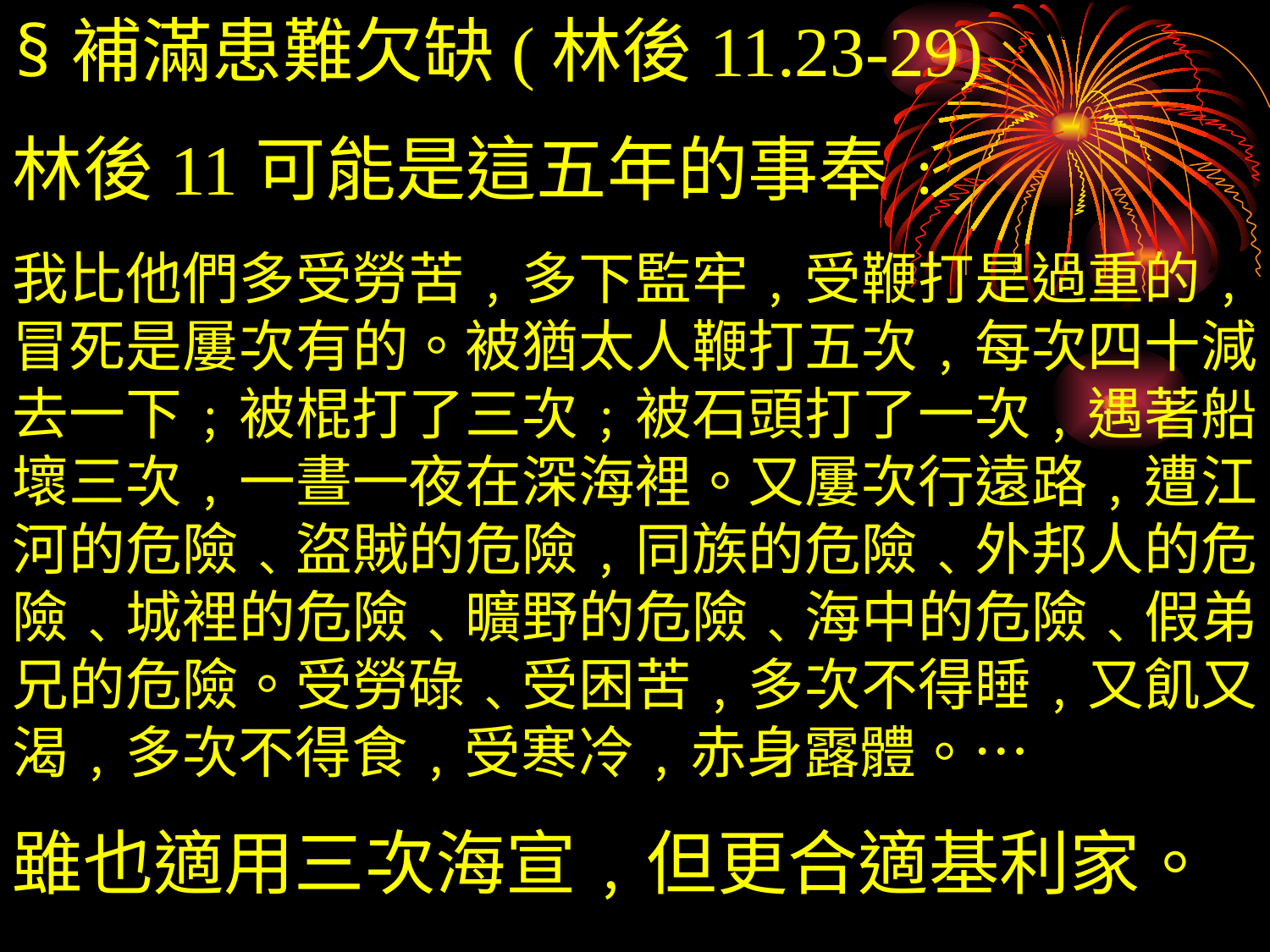

§補滿患難欠缺(林後11.23-29)

林後11可能是這五年的事奉﹕

我比他們多受勞苦﹐多下監牢﹐受鞭打是過重的﹐冒死是屢次有的。被猶太人鞭打五次﹐每次四十減去一下﹔被棍打了三次﹔被石頭打了一次﹐遇著船壞三次﹐一晝一夜在深海裡。又屢次行遠路﹐遭江河的危險﹑盜賊的危險﹐同族的危險﹑外邦人的危險﹑城裡的危險﹑曠野的危險﹑海中的危險﹑假弟兄的危險。受勞碌﹑受困苦﹐多次不得睡﹐又飢又渴﹐多次不得食﹐受寒冷﹐赤身露體。…

雖也適用三次海宣﹐但更合適基利家。